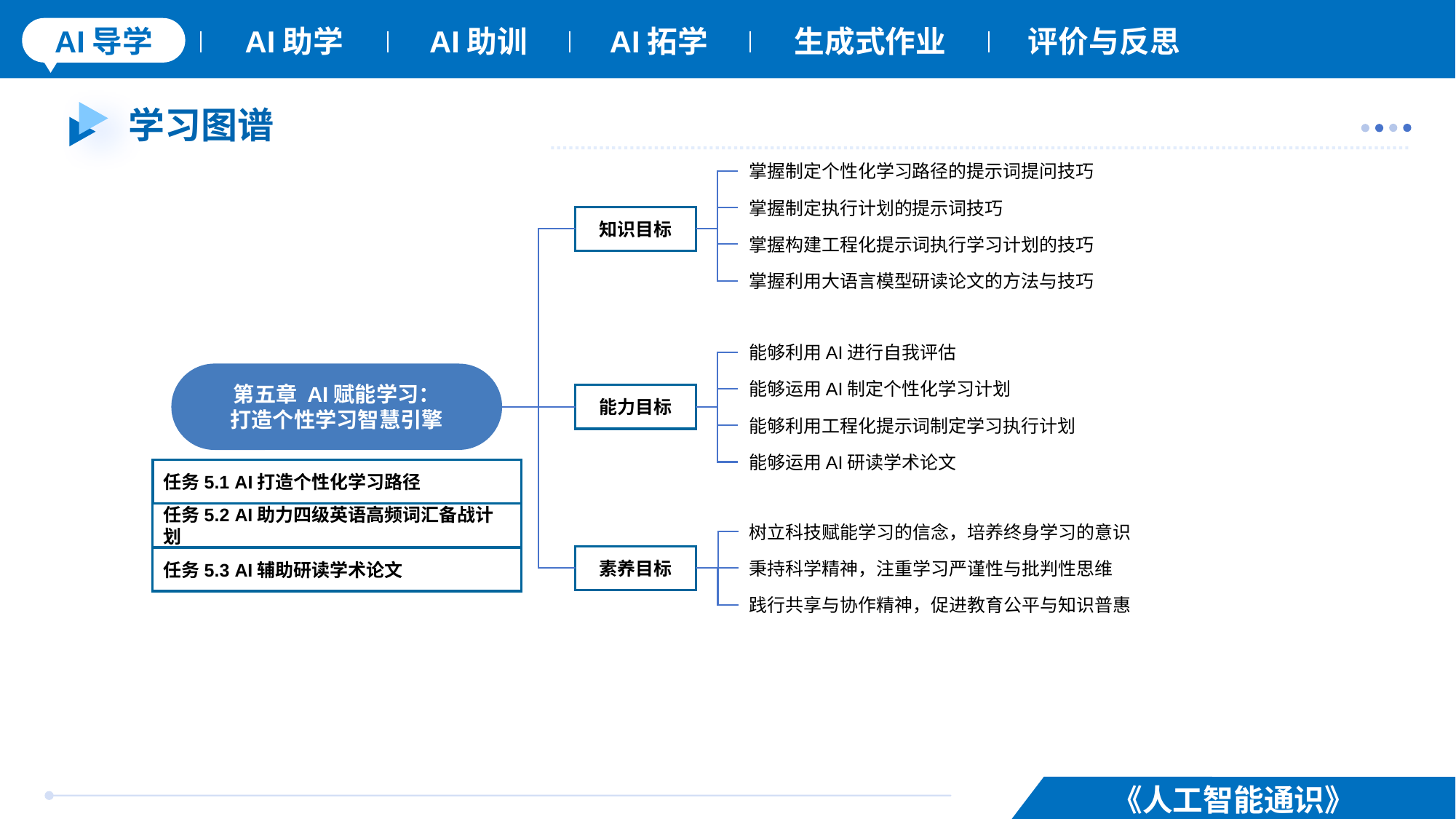

# 学习图谱
掌握制定个性化学习路径的提示词提问技巧
掌握制定执行计划的提示词技巧
知识目标
掌握构建工程化提示词执行学习计划的技巧
掌握利用大语言模型研读论文的方法与技巧
能够利用AI进行自我评估
第五章 AI赋能学习：
打造个性学习智慧引擎
能够运用AI制定个性化学习计划
能力目标
能够利用工程化提示词制定学习执行计划
能够运用AI研读学术论文
任务5.1 AI打造个性化学习路径
任务5.2 AI助力四级英语高频词汇备战计划
树立科技赋能学习的信念，培养终身学习的意识
素养目标
任务5.3 AI辅助研读学术论文
秉持科学精神，注重学习严谨性与批判性思维
践行共享与协作精神，促进教育公平与知识普惠